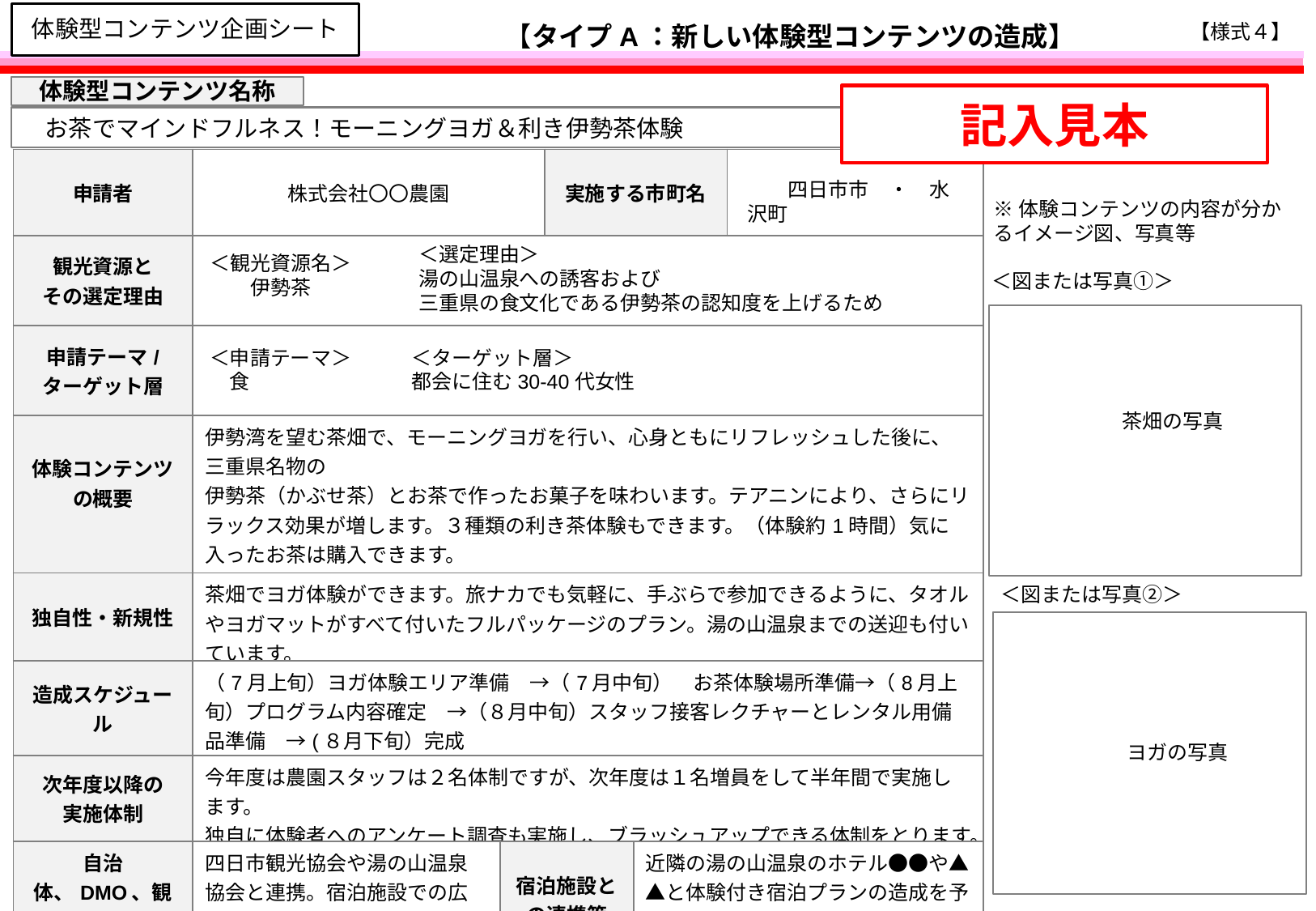

体験型コンテンツ企画シート
【タイプA：新しい体験型コンテンツの造成】
【様式４】
体験型コンテンツ名称
記入見本
   お茶でマインドフルネス！モーニングヨガ＆利き伊勢茶体験
| 申請者 | 株式会社〇〇農園 |  | 実施する市町名 |  |  |
| --- | --- | --- | --- | --- | --- |
| 観光資源と その選定理由 |  |  |  |  |  |
| 申請テーマ/ ターゲット層 |  |  |  |  |  |
| 体験コンテンツの概要 | 伊勢湾を望む茶畑で、モーニングヨガを行い、心身ともにリフレッシュした後に、三重県名物の 伊勢茶（かぶせ茶）とお茶で作ったお菓子を味わいます。テアニンにより、さらにリラックス効果が増します。３種類の利き茶体験もできます。（体験約1時間）気に入ったお茶は購入できます。 |  |  |  |  |
| 独自性・新規性 | 茶畑でヨガ体験ができます。旅ナカでも気軽に、手ぶらで参加できるように、タオルやヨガマットがすべて付いたフルパッケージのプラン。湯の山温泉までの送迎も付いています。 |  |  |  |  |
| 造成スケジュール | （7月上旬）ヨガ体験エリア準備　→（7月中旬）　お茶体験場所準備→（8月上旬）プログラム内容確定　→（８月中旬）スタッフ接客レクチャーとレンタル用備品準備　→(８月下旬）完成 |  |  |  |  |
| 次年度以降の 実施体制 | 今年度は農園スタッフは２名体制ですが、次年度は１名増員をして半年間で実施します。 独自に体験者へのアンケート調査も実施し、ブラッシュアップできる体制をとります。 |  |  |  |  |
| 自治体、DMO、観光協会との 連携策 | 四日市観光協会や湯の山温泉協会と連携。宿泊施設での広報等に掲載予定。 | 宿泊施設との連携策 |  | 近隣の湯の山温泉のホテル●●や▲▲と体験付き宿泊プランの造成を予定。 |  |
　　四日市市　・　水沢町
※体験コンテンツの内容が分かるイメージ図、写真等
＜選定理由＞
湯の山温泉への誘客および
三重県の食文化である伊勢茶の認知度を上げるため
＜観光資源名＞
　　伊勢茶
＜図または写真①＞

　　　　　　茶畑の写真
＜申請テーマ＞
　食
＜ターゲット層＞
都会に住む30-40代女性
＜図または写真②＞

　　　　　　ヨガの写真